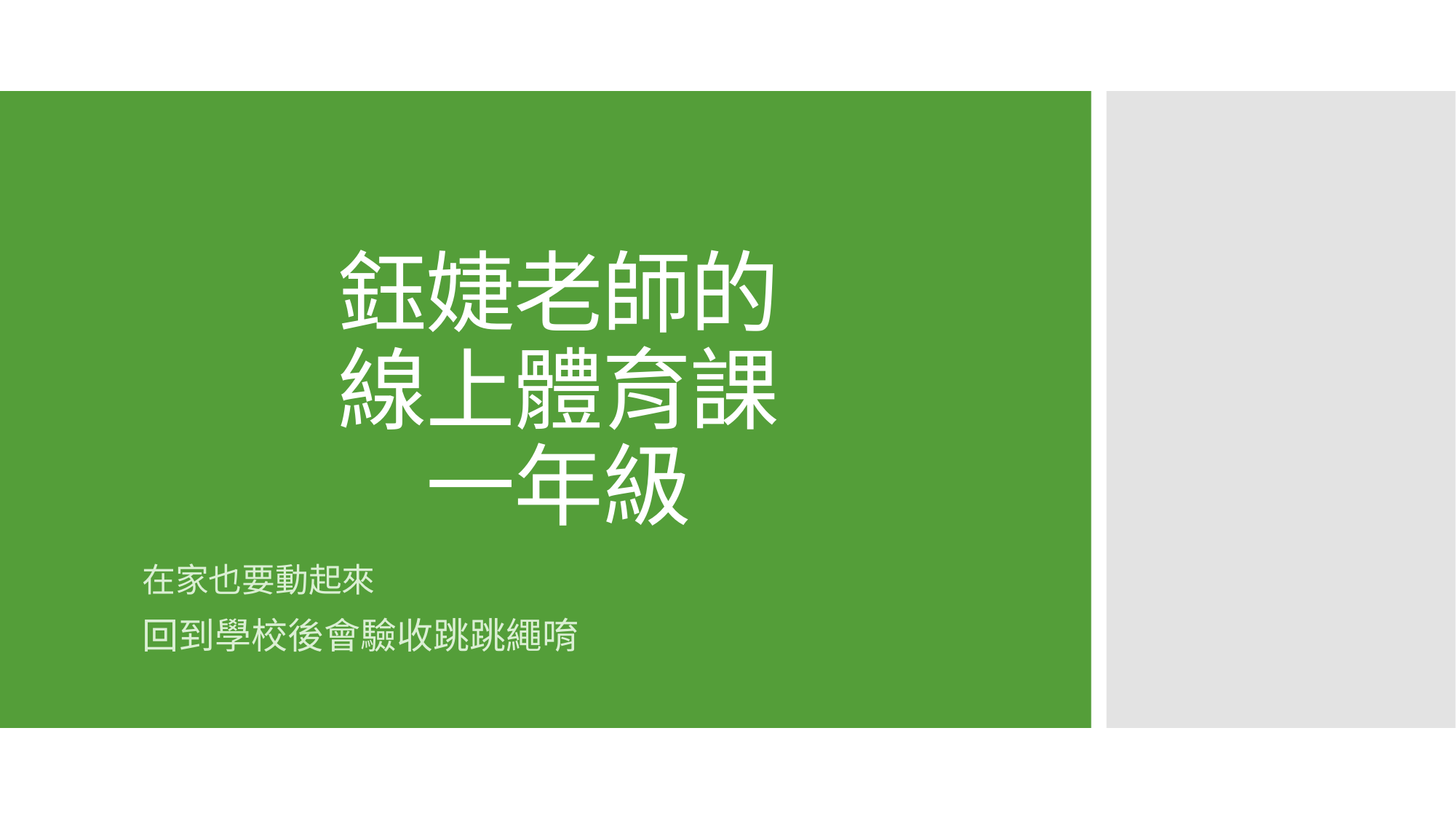

# 鈺婕老師的 線上體育課 一年級
在家也要動起來
回到學校後會驗收跳跳繩唷